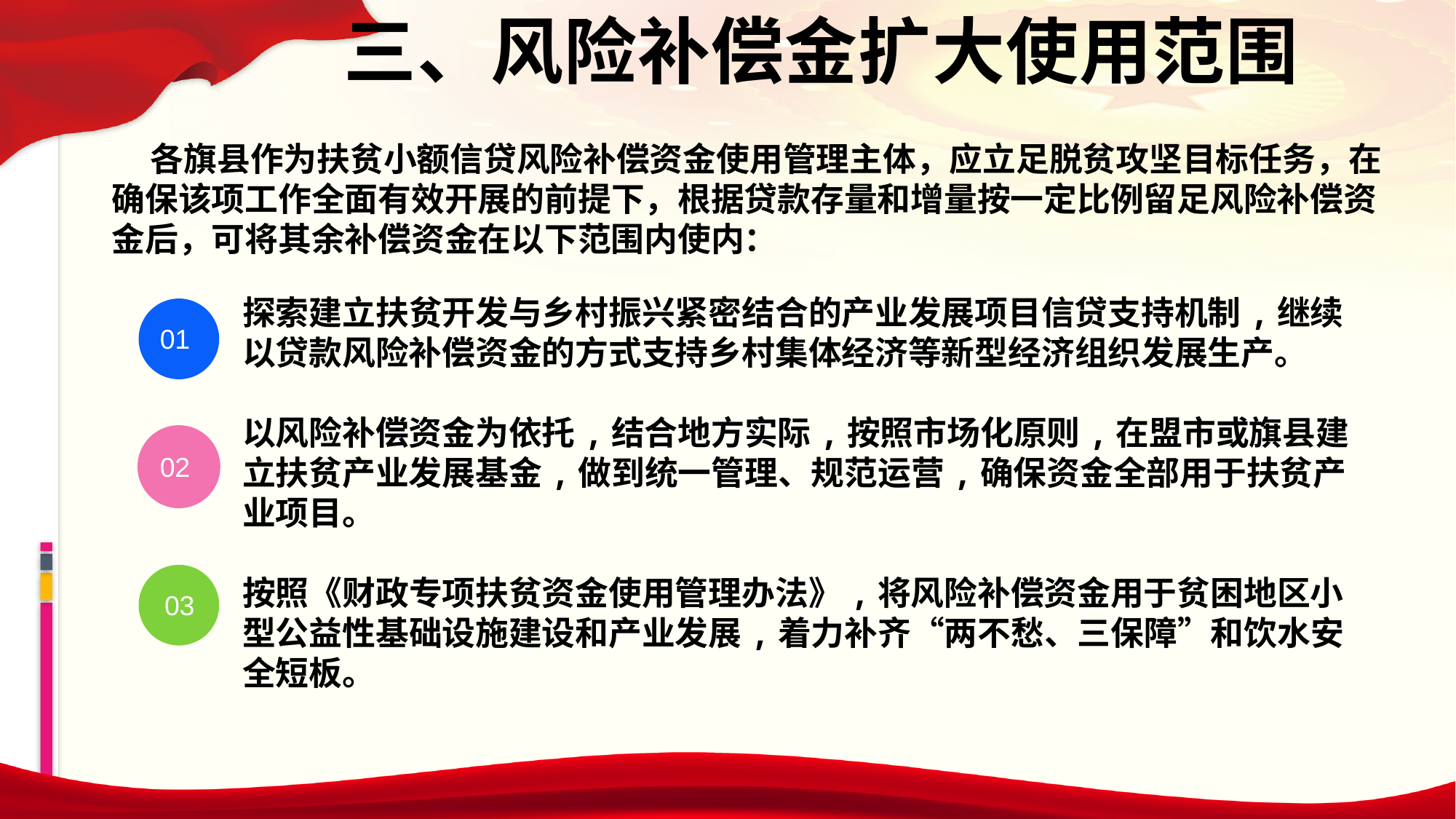

三、风险补偿金扩大使用范围
    各旗县作为扶贫小额信贷风险补偿资金使用管理主体，应立足脱贫攻坚目标任务，在确保该项工作全面有效开展的前提下，根据贷款存量和增量按一定比例留足风险补偿资金后，可将其余补偿资金在以下范围内使内：

探索建立扶贫开发与乡村振兴紧密结合的产业发展项目信贷支持机制,继续以贷款风险补偿资金的方式支持乡村集体经济等新型经济组织发展生产。

以风险补偿资金为依托,结合地方实际,按照市场化原则,在盟市或旗县建立扶贫产业发展基金,做到统一管理、规范运营,确保资金全部用于扶贫产业项目。

按照《财政专项扶贫资金使用管理办法》,将风险补偿资金用于贫困地区小型公益性基础设施建设和产业发展,着力补齐“两不愁、三保障”和饮水安全短板。

01

02

 03
11